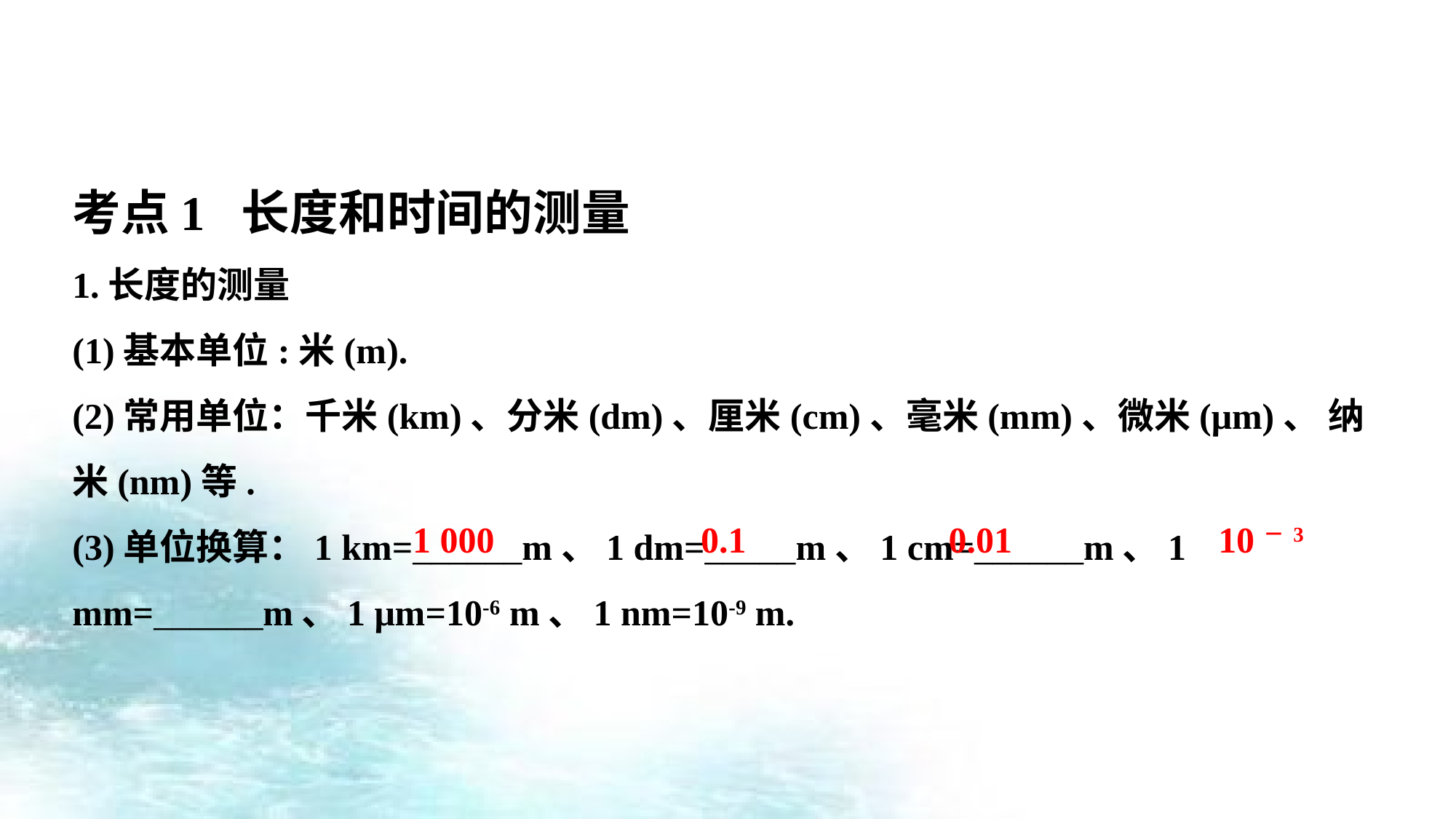

考点1  长度和时间的测量
1.长度的测量
(1)基本单位:米(m).
(2)常用单位：千米(km)、分米(dm)、厘米(cm)、毫米(mm)、微米(μm)、 纳米(nm)等.
(3)单位换算：1 km=______m、1 dm=_____m、1 cm=______m、1 mm=______m、1 μm=10-6 m、1 nm=10-9 m.
1 000
 0.01
10－3
0.1